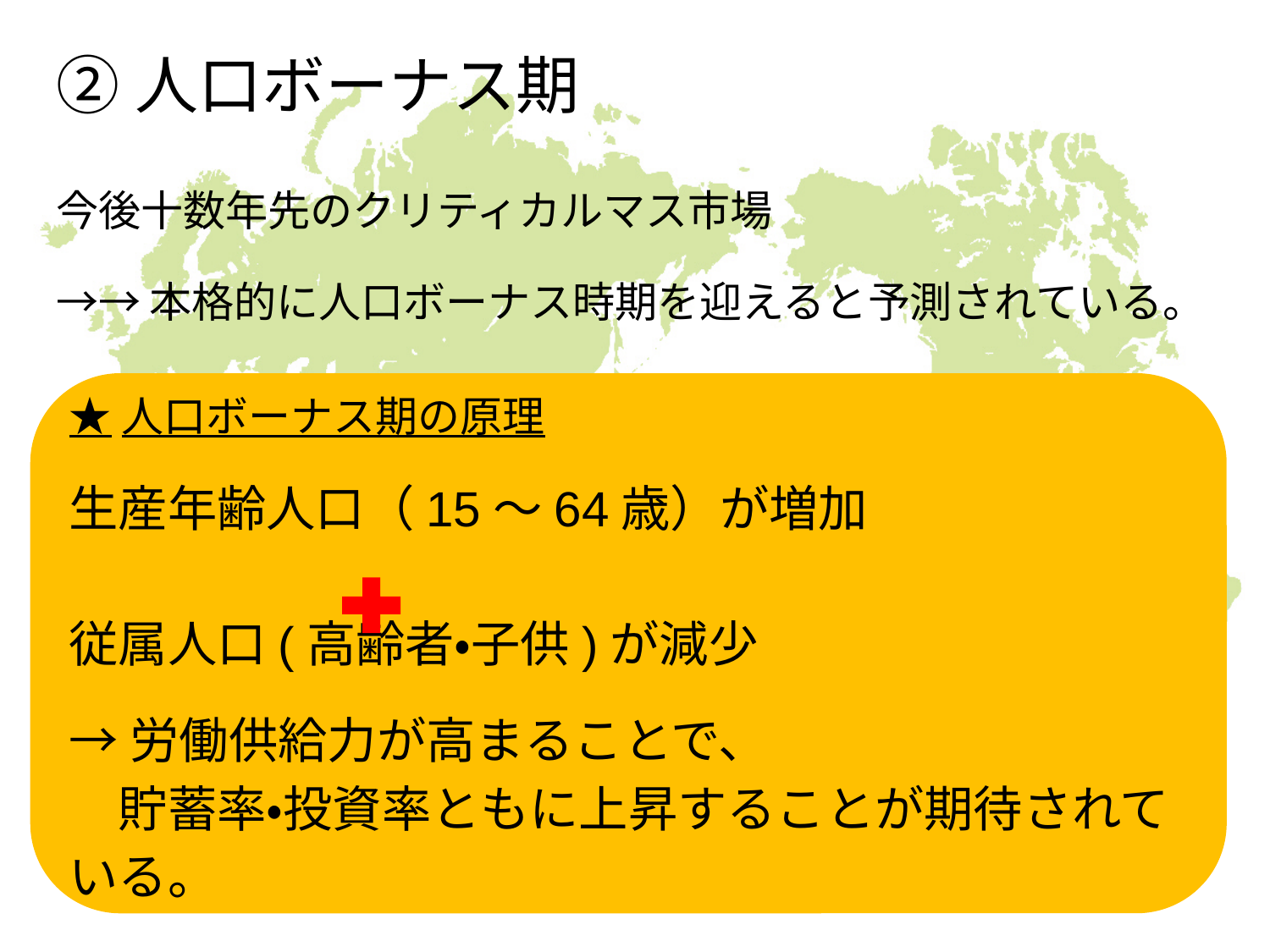

# ②人口ボーナス期
今後十数年先のクリティカルマス市場

→→本格的に人口ボーナス時期を迎えると予測されている。

★人口ボーナス期の原理
生産年齢人口（15～64歳）が増加　　
従属人口(高齢者・子供)が減少
→労働供給力が高まることで、
　貯蓄率・投資率ともに上昇することが期待されている。